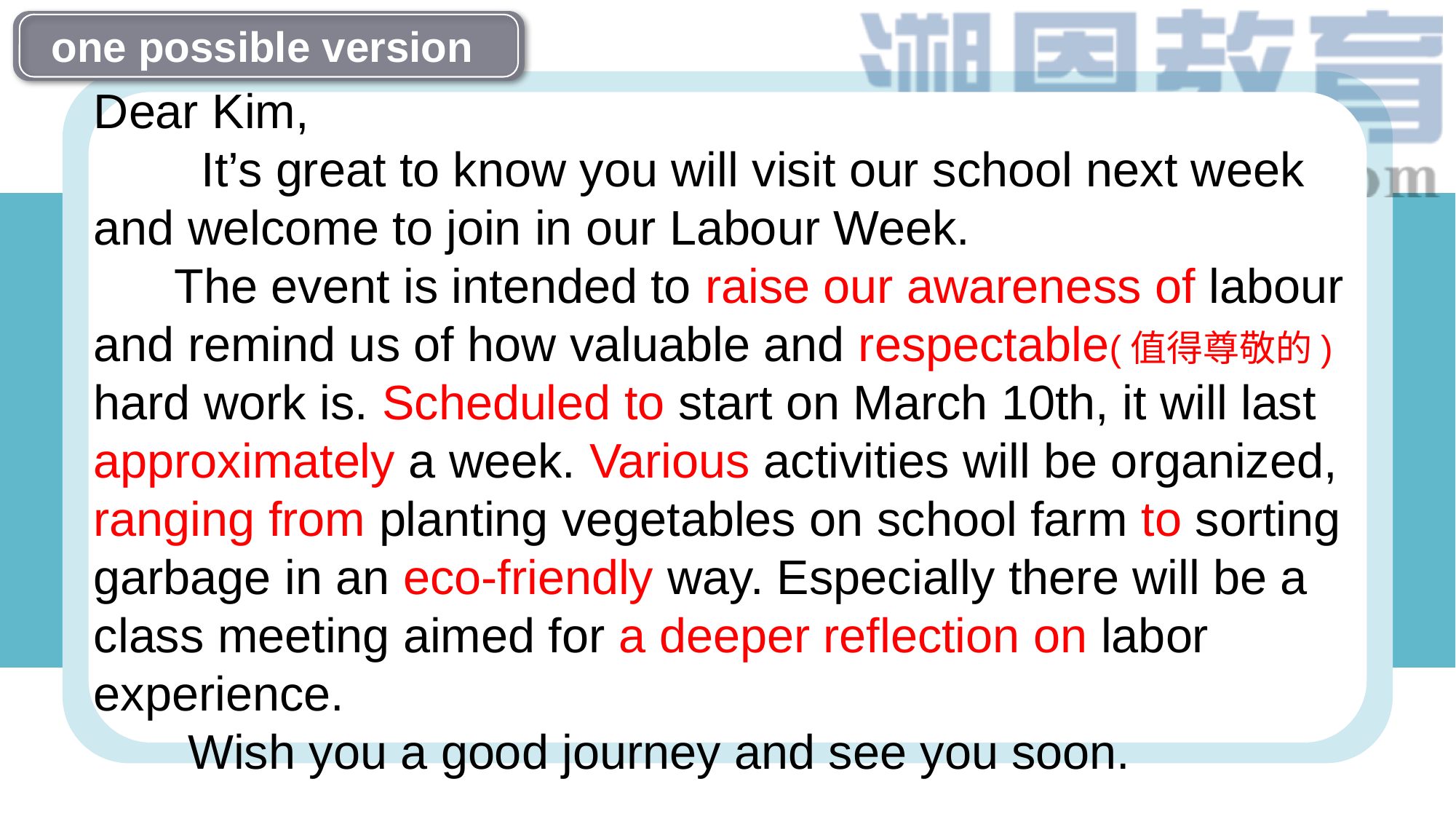

one possible version
Dear Kim,
        It’s great to know you will visit our school next week and welcome to join in our Labour Week.
      The event is intended to raise our awareness of labour and remind us of how valuable and respectable(值得尊敬的) hard work is. Scheduled to start on March 10th, it will last approximately a week. Various activities will be organized, ranging from planting vegetables on school farm to sorting garbage in an eco-friendly way. Especially there will be a class meeting aimed for a deeper reflection on labor experience.
       Wish you a good journey and see you soon.
                                                                                            Yours,
                                                                                            Li Hua